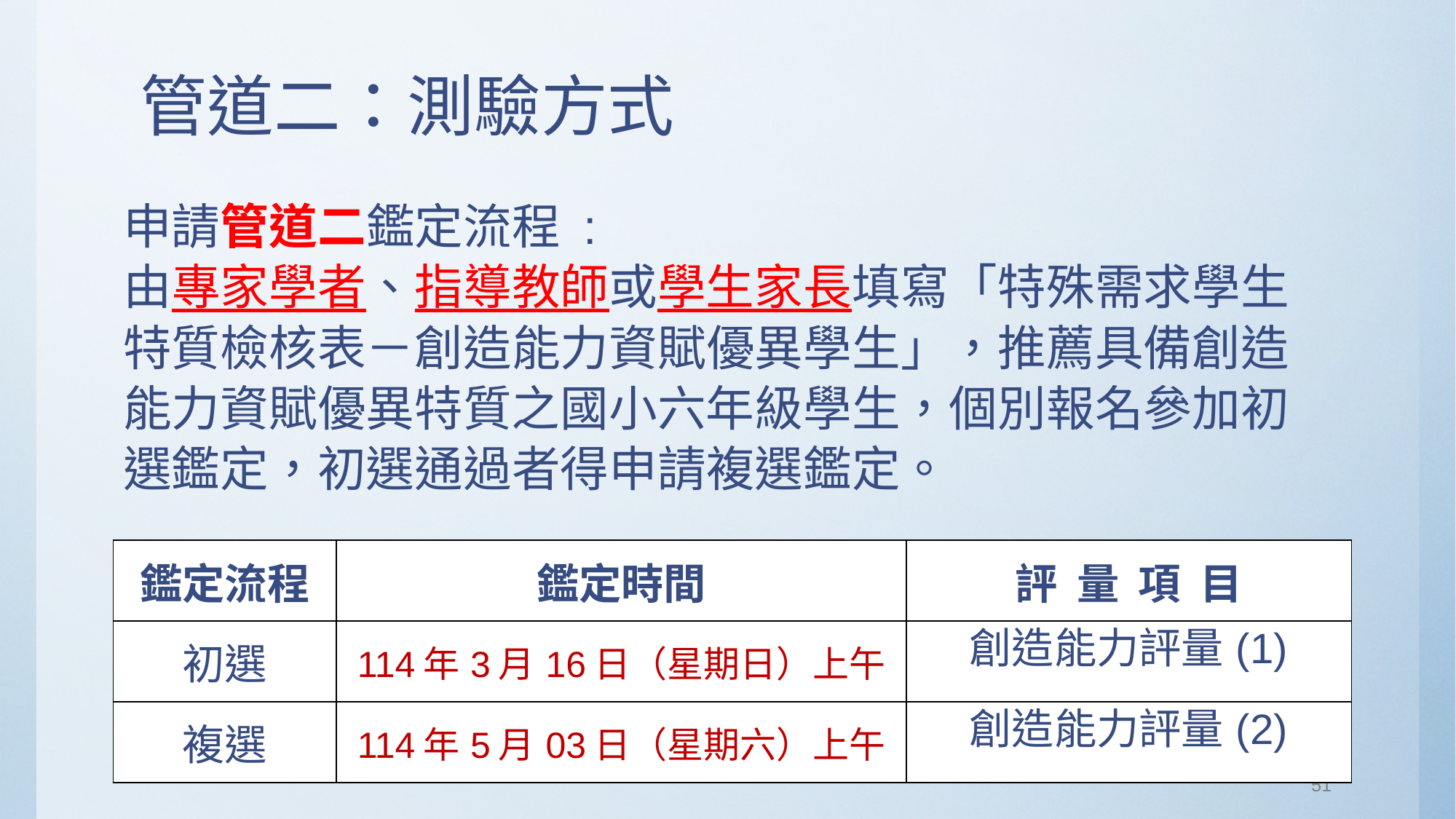

# 管道二：測驗方式
申請管道二鑑定流程 :
由專家學者、指導教師或學生家長填寫「特殊需求學生特質檢核表－創造能力資賦優異學生」，推薦具備創造能力資賦優異特質之國小六年級學生，個別報名參加初選鑑定，初選通過者得申請複選鑑定。

| 鑑定流程 | 鑑定時間 | 評 量 項 目 |
| --- | --- | --- |
| 初選 | 114年3月16日（星期日）上午 | 創造能力評量(1) |
| 複選 | 114年5月03日（星期六）上午 | 創造能力評量(2) |
51